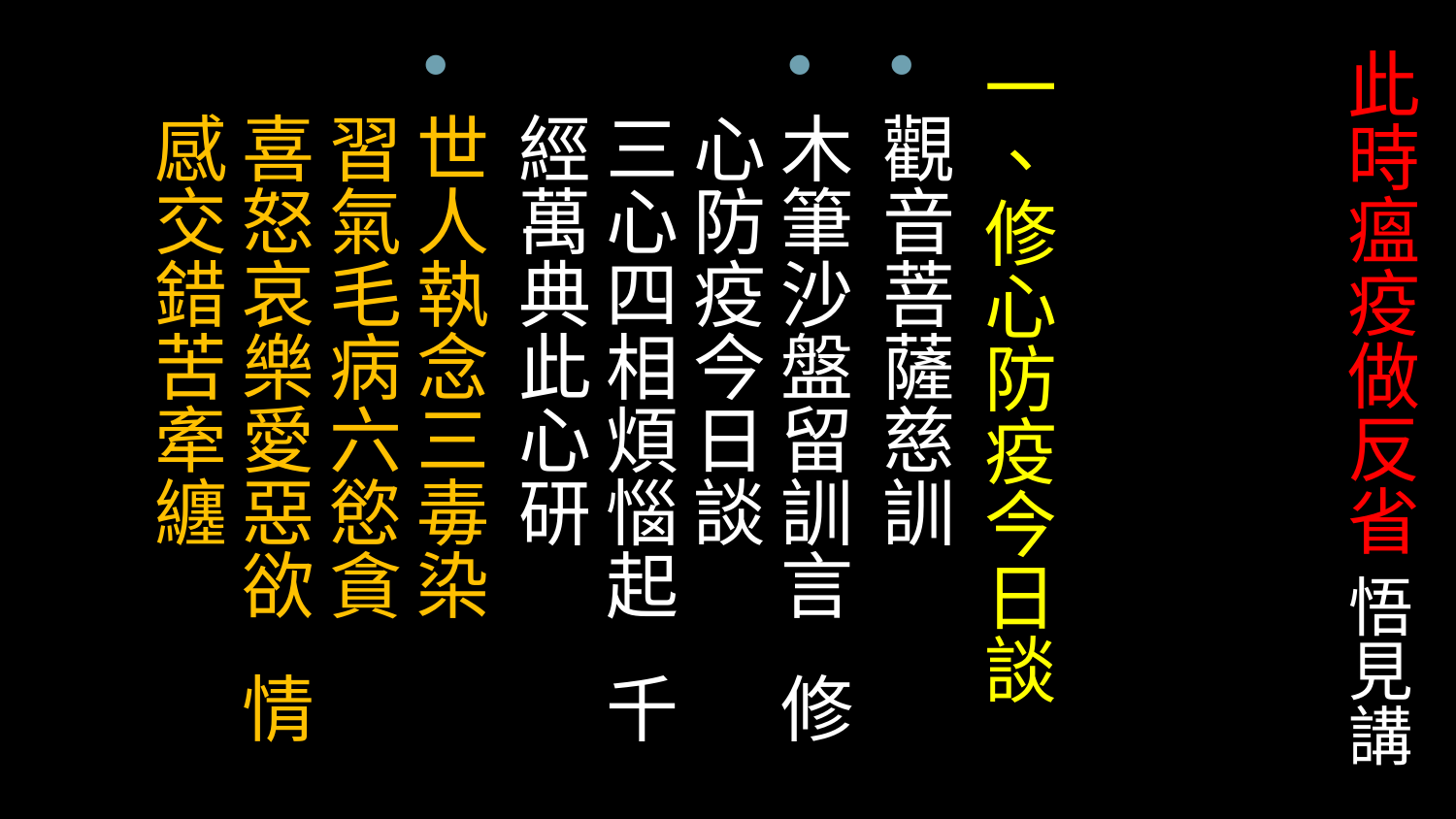

# 此時瘟疫做反省 悟見講
一、修心防疫今日談
觀音菩薩慈訓
木筆沙盤留訓言   修心防疫今日談
三心四相煩惱起   千經萬典此心研
世人執念三毒染       習氣毛病六慾貪
喜怒哀樂愛惡欲   情感交錯苦牽纏